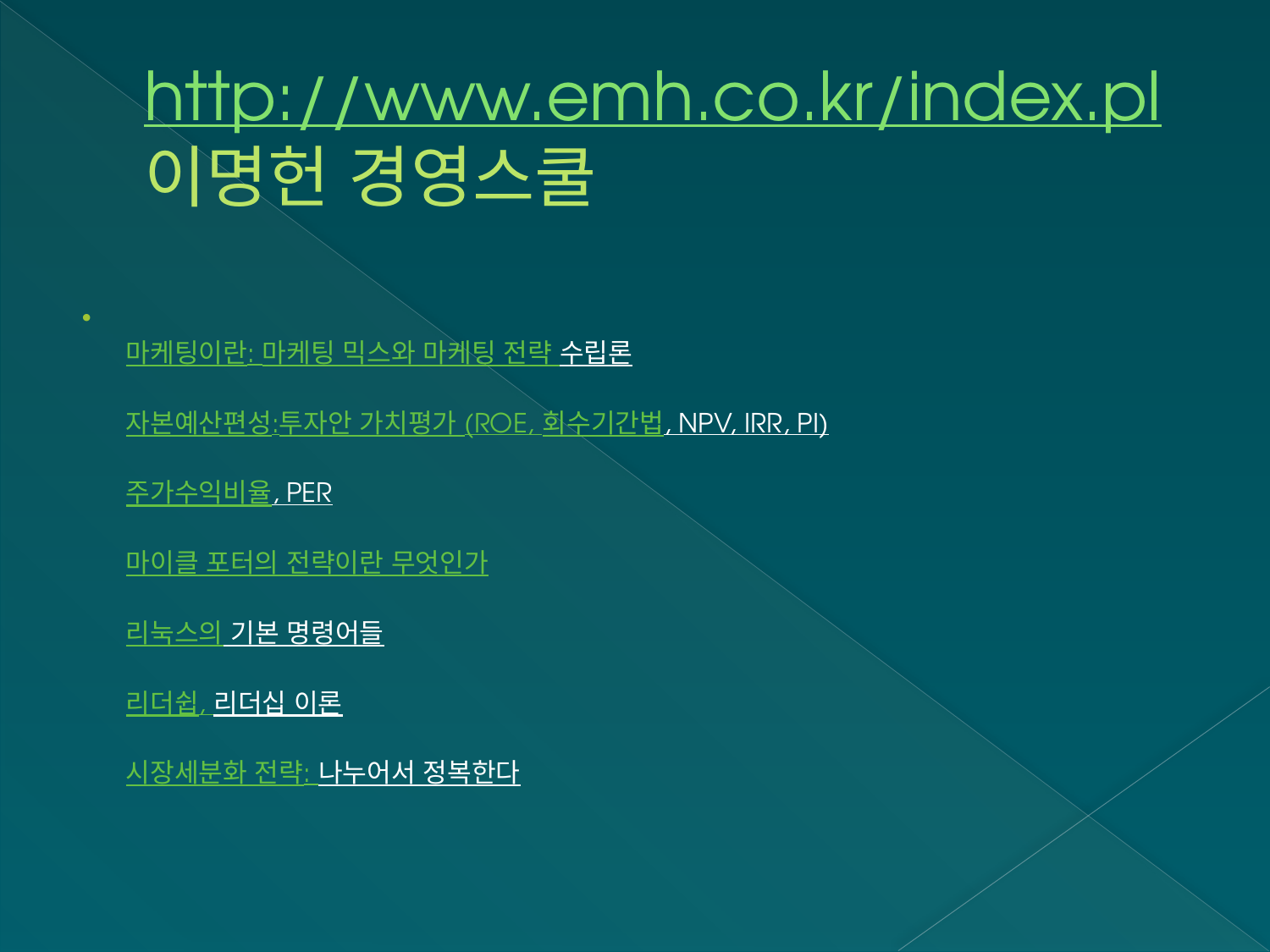

# http://www.emh.co.kr/index.pl 이명헌 경영스쿨

마케팅이란: 마케팅 믹스와 마케팅 전략 수립론
자본예산편성:투자안 가치평가 (ROE, 회수기간법, NPV, IRR, PI)
주가수익비율, PER
마이클 포터의 전략이란 무엇인가
리눅스의 기본 명령어들
리더쉽, 리더십 이론
시장세분화 전략: 나누어서 정복한다